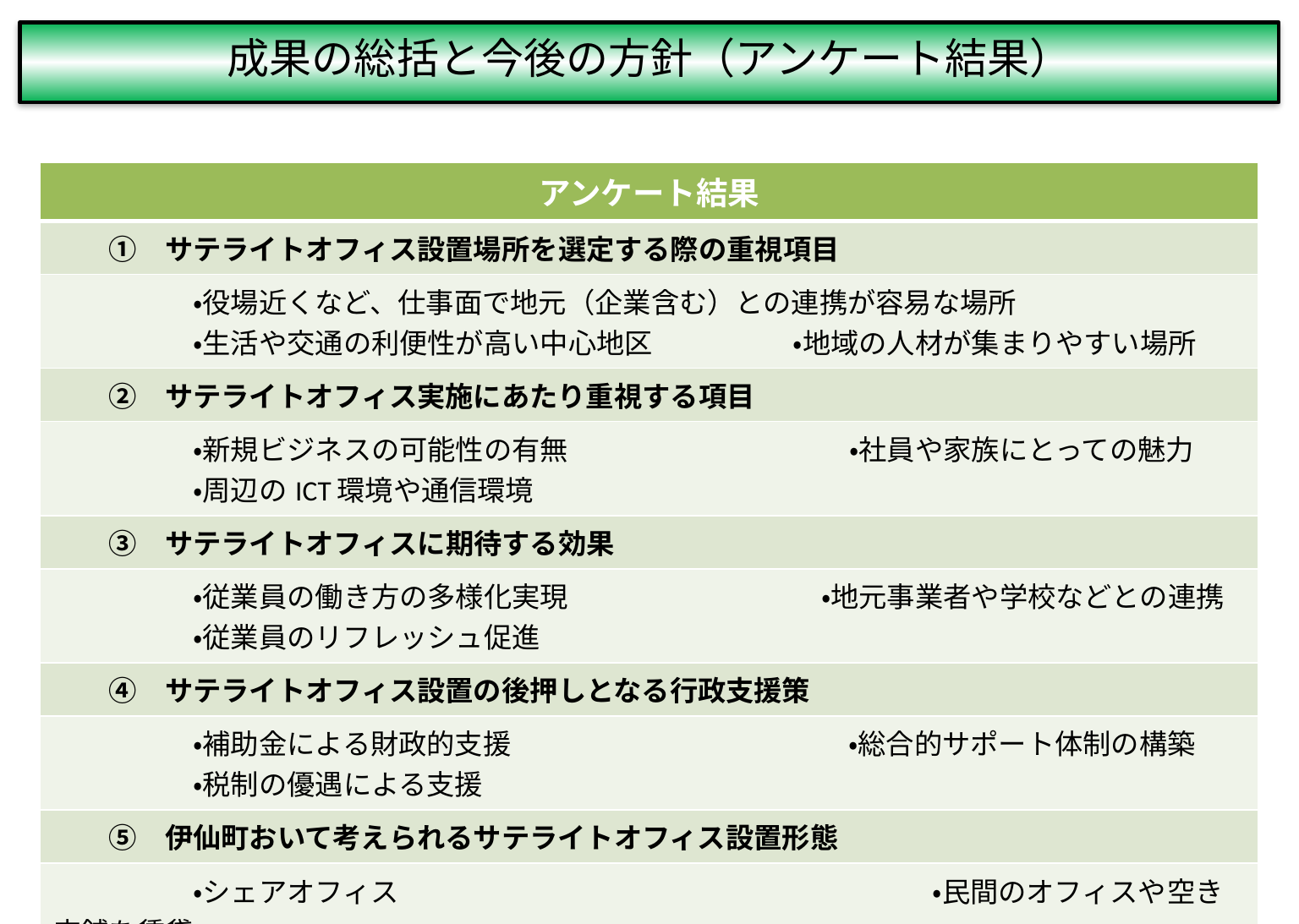

# 成果の総括と今後の方針（アンケート結果）
| アンケート結果 |
| --- |
| ①　サテライトオフィス設置場所を選定する際の重視項目 |
| ・役場近くなど、仕事面で地元（企業含む）との連携が容易な場所 　　　　　・生活や交通の利便性が高い中心地区　　　　　・地域の人材が集まりやすい場所 |
| ②　サテライトオフィス実施にあたり重視する項目 |
| ・新規ビジネスの可能性の有無　　　　　　　　　　・社員や家族にとっての魅力 　　　　　・周辺のICT環境や通信環境 |
| ③　サテライトオフィスに期待する効果 |
| ・従業員の働き方の多様化実現　　　　　　　　　・地元事業者や学校などとの連携 　　　　　・従業員のリフレッシュ促進 |
| ④　サテライトオフィス設置の後押しとなる行政支援策 |
| ・補助金による財政的支援　　　　　　　　　　　　・総合的サポート体制の構築 　　　　　・税制の優遇による支援 |
| ⑤　伊仙町おいて考えられるサテライトオフィス設置形態 |
| ・シェアオフィス　　　　　　　　　　　　　　　　　　　・民間のオフィスや空き店舗を賃貸 　　　　　・空き家などを借り上げオフィスとして活用 |